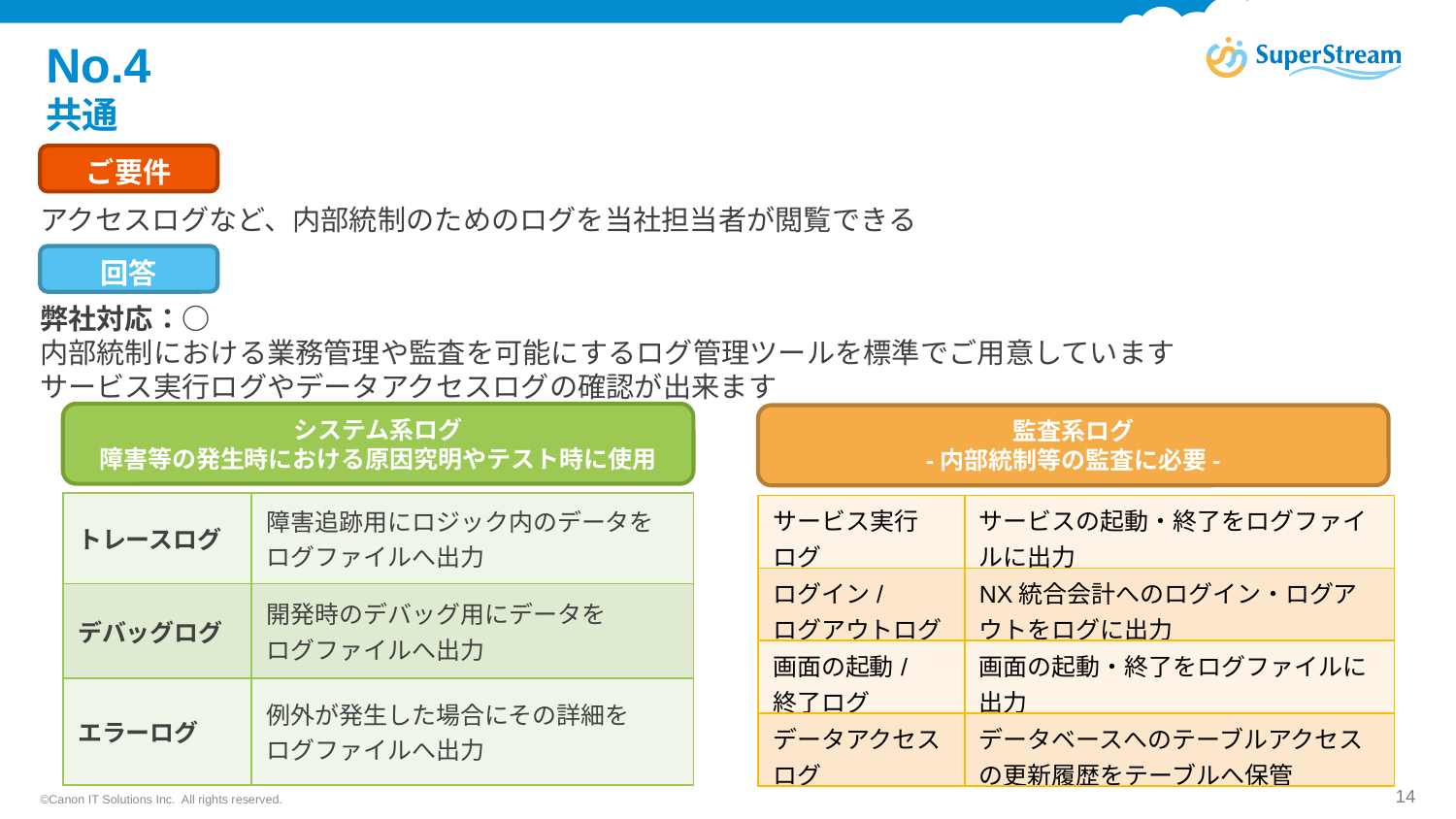

# No.4 共通
ご要件
アクセスログなど、内部統制のためのログを当社担当者が閲覧できる
回答
弊社対応：○
内部統制における業務管理や監査を可能にするログ管理ツールを標準でご用意しています
サービス実行ログやデータアクセスログの確認が出来ます
システム系ログ
障害等の発生時における原因究明やテスト時に使用
監査系ログ
-内部統制等の監査に必要-
| トレースログ | 障害追跡用にロジック内のデータを ログファイルへ出力 |
| --- | --- |
| デバッグログ | 開発時のデバッグ用にデータを ログファイルへ出力 |
| エラーログ | 例外が発生した場合にその詳細を ログファイルへ出力 |
| サービス実行 ログ | サービスの起動・終了をログファイルに出力 |
| --- | --- |
| ログイン/ ログアウトログ | NX統合会計へのログイン・ログアウトをログに出力 |
| 画面の起動/ 終了ログ | 画面の起動・終了をログファイルに出力 |
| データアクセスログ | データベースへのテーブルアクセスの更新履歴をテーブルへ保管 |

©Canon IT Solutions Inc.  All rights reserved.
14